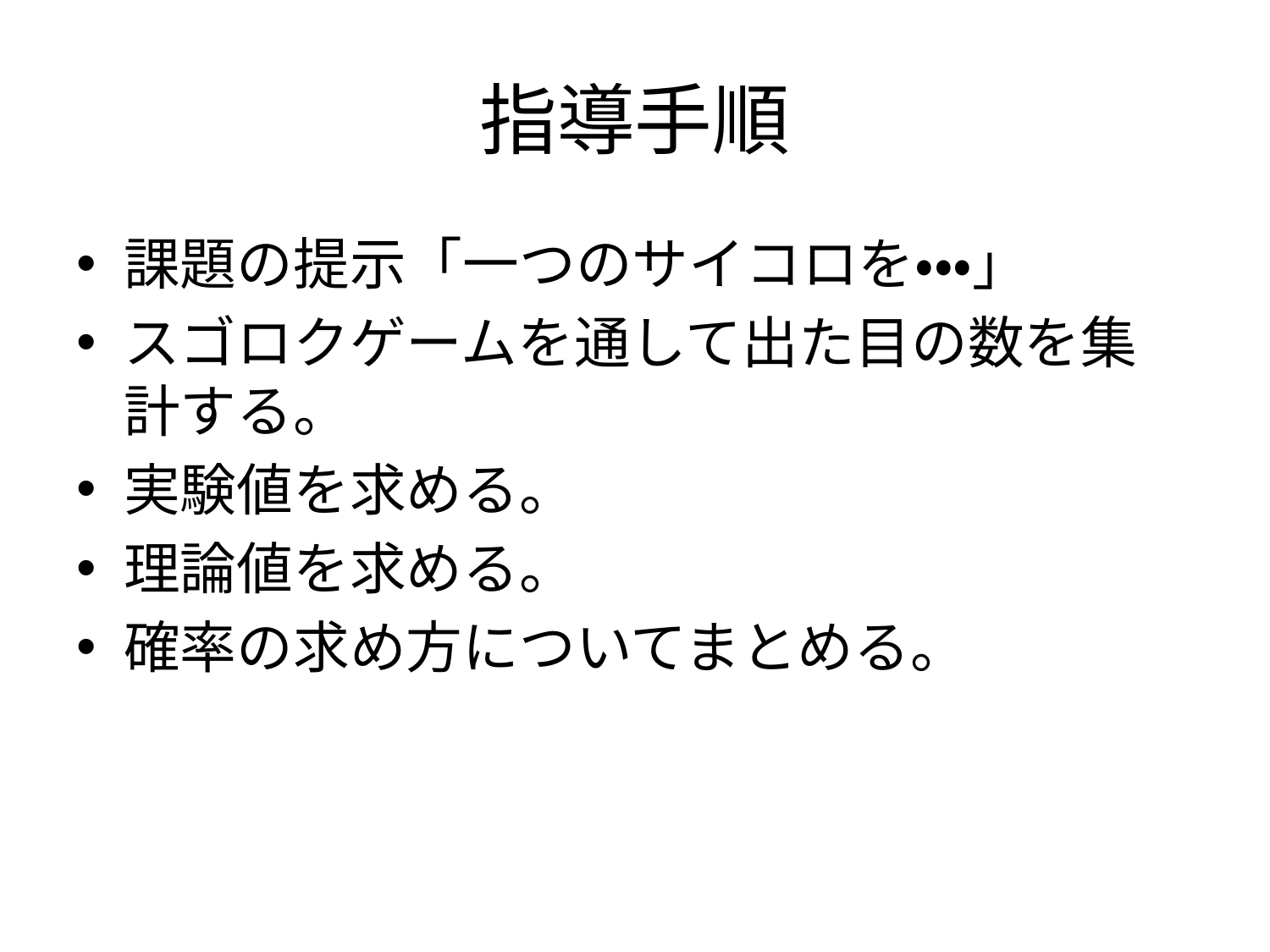

# 指導手順
課題の提示「一つのサイコロを・・・」
スゴロクゲームを通して出た目の数を集計する。
実験値を求める。
理論値を求める。
確率の求め方についてまとめる。